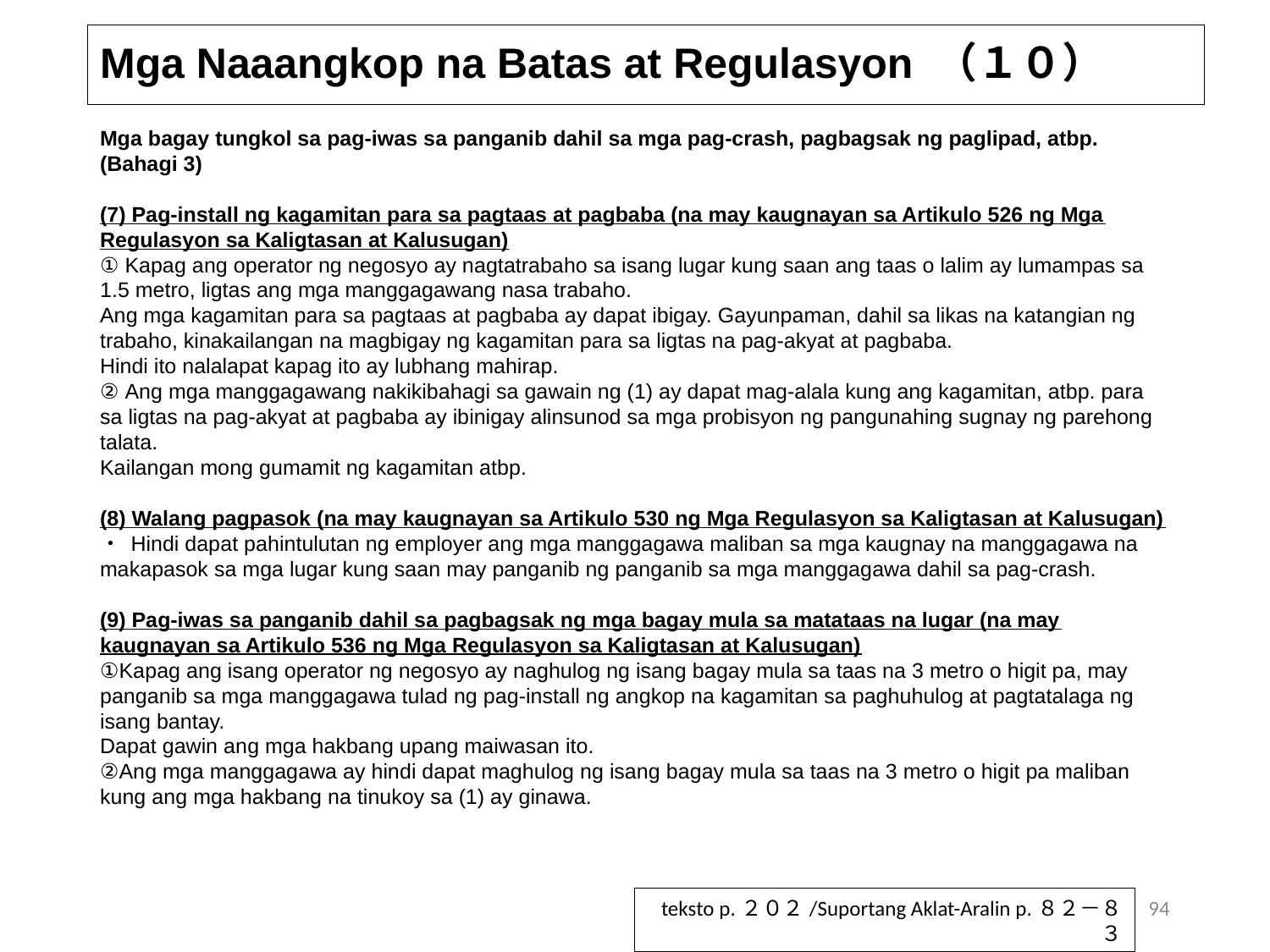

# Mga Naaangkop na Batas at Regulasyon （１０）
Mga bagay tungkol sa pag-iwas sa panganib dahil sa mga pag-crash, pagbagsak ng paglipad, atbp. (Bahagi 3)

(7) Pag-install ng kagamitan para sa pagtaas at pagbaba (na may kaugnayan sa Artikulo 526 ng Mga Regulasyon sa Kaligtasan at Kalusugan)
① Kapag ang operator ng negosyo ay nagtatrabaho sa isang lugar kung saan ang taas o lalim ay lumampas sa 1.5 metro, ligtas ang mga manggagawang nasa trabaho.
Ang mga kagamitan para sa pagtaas at pagbaba ay dapat ibigay. Gayunpaman, dahil sa likas na katangian ng trabaho, kinakailangan na magbigay ng kagamitan para sa ligtas na pag-akyat at pagbaba.
Hindi ito nalalapat kapag ito ay lubhang mahirap.
② Ang mga manggagawang nakikibahagi sa gawain ng (1) ay dapat mag-alala kung ang kagamitan, atbp. para sa ligtas na pag-akyat at pagbaba ay ibinigay alinsunod sa mga probisyon ng pangunahing sugnay ng parehong talata.
Kailangan mong gumamit ng kagamitan atbp.

(8) Walang pagpasok (na may kaugnayan sa Artikulo 530 ng Mga Regulasyon sa Kaligtasan at Kalusugan)
・ Hindi dapat pahintulutan ng employer ang mga manggagawa maliban sa mga kaugnay na manggagawa na makapasok sa mga lugar kung saan may panganib ng panganib sa mga manggagawa dahil sa pag-crash.

(9) Pag-iwas sa panganib dahil sa pagbagsak ng mga bagay mula sa matataas na lugar (na may kaugnayan sa Artikulo 536 ng Mga Regulasyon sa Kaligtasan at Kalusugan)
①Kapag ang isang operator ng negosyo ay naghulog ng isang bagay mula sa taas na 3 metro o higit pa, may panganib sa mga manggagawa tulad ng pag-install ng angkop na kagamitan sa paghuhulog at pagtatalaga ng isang bantay.
Dapat gawin ang mga hakbang upang maiwasan ito.
②Ang mga manggagawa ay hindi dapat maghulog ng isang bagay mula sa taas na 3 metro o higit pa maliban kung ang mga hakbang na tinukoy sa (1) ay ginawa.
94
teksto p.２０２/Suportang Aklat-Aralin p.８２－８３